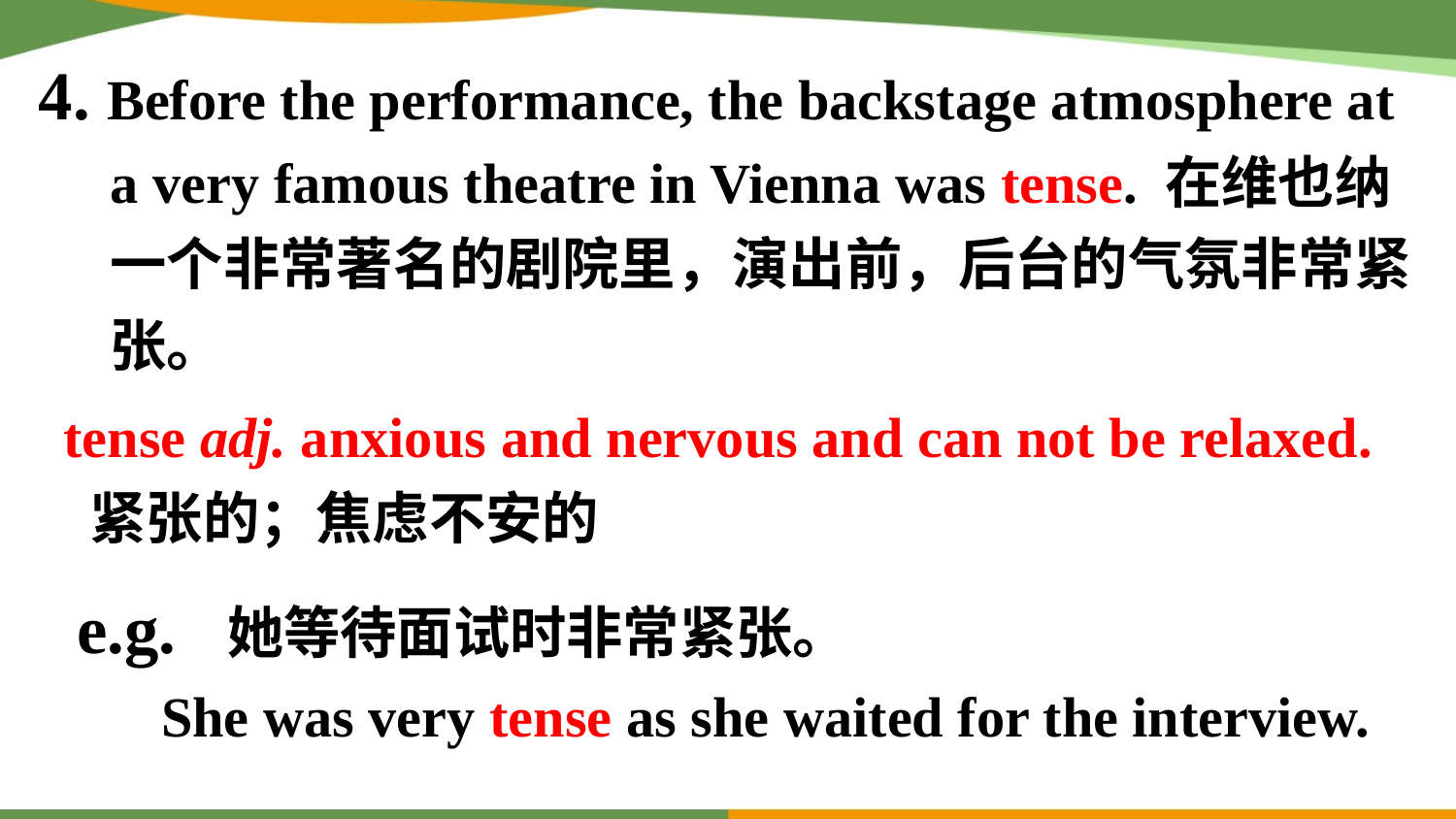

4. Before the performance, the backstage atmosphere at a very famous theatre in Vienna was tense. 在维也纳一个非常著名的剧院里，演出前，后台的气氛非常紧张。
tense adj. anxious and nervous and can not be relaxed.
 紧张的；焦虑不安的
e.g.  她等待面试时非常紧张。
      She was very tense as she waited for the interview.